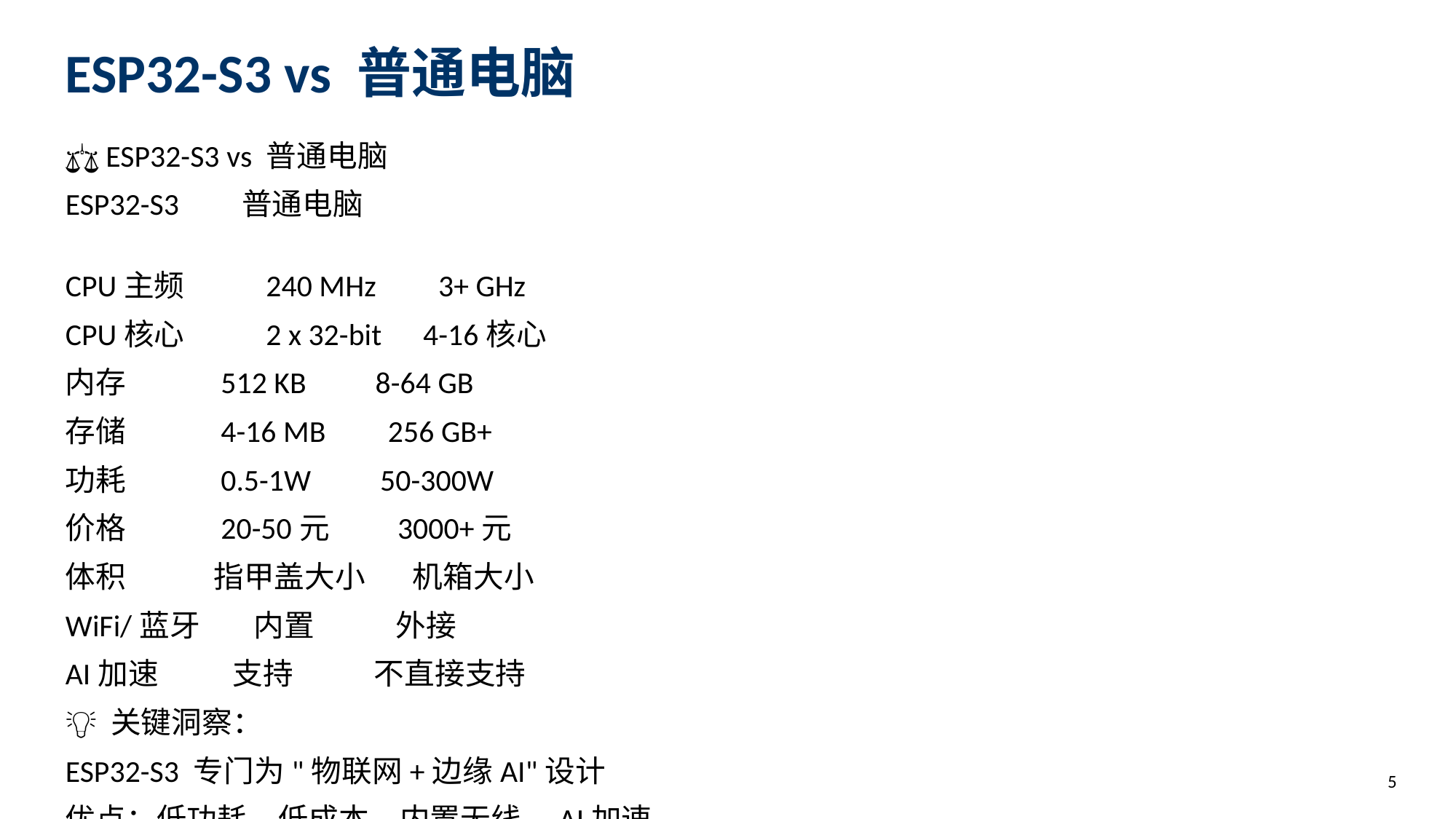

ESP32-S3 vs 普通电脑
⚖️ ESP32-S3 vs 普通电脑
ESP32-S3        普通电脑

CPU主频           240 MHz         3+ GHz
CPU核心           2 x 32-bit      4-16核心
内存             512 KB          8-64 GB
存储             4-16 MB         256 GB+
功耗             0.5-1W          50-300W
价格             20-50元         3000+元
体积             指甲盖大小       机箱大小
WiFi/蓝牙        内置            外接
AI加速           支持            不直接支持
💡 关键洞察：
ESP32-S3 专门为"物联网+边缘AI"设计
优点：低功耗、低成本、内置无线、AI加速
局限：计算能力有限、不适合复杂AI模型
5